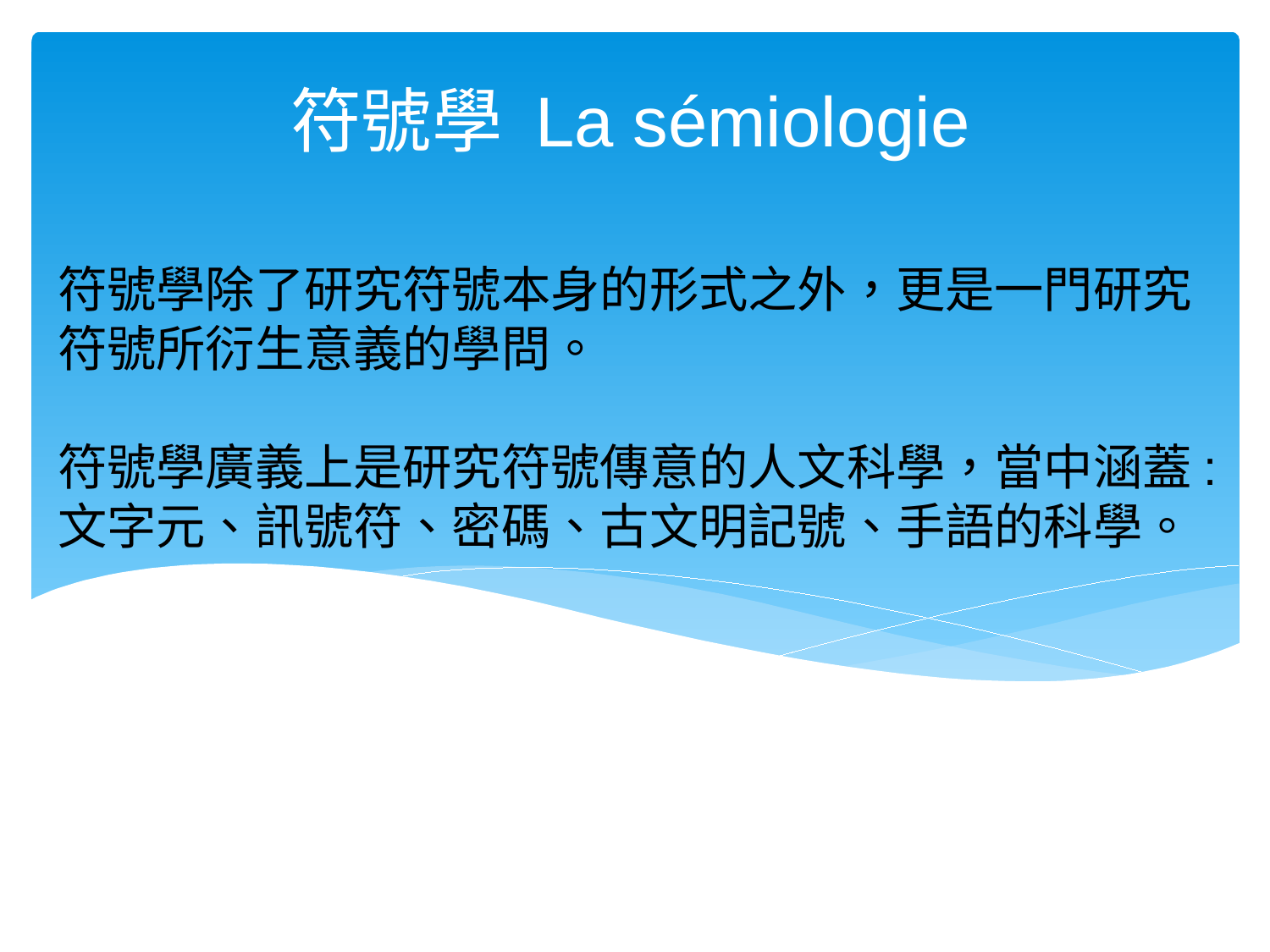

符號學 La sémiologie

# 符號學除了研究符號本身的形式之外，更是一門研究符號所衍生意義的學問。 符號學廣義上是研究符號傳意的人文科學，當中涵蓋:文字元、訊號符、密碼、古文明記號、手語的科學。